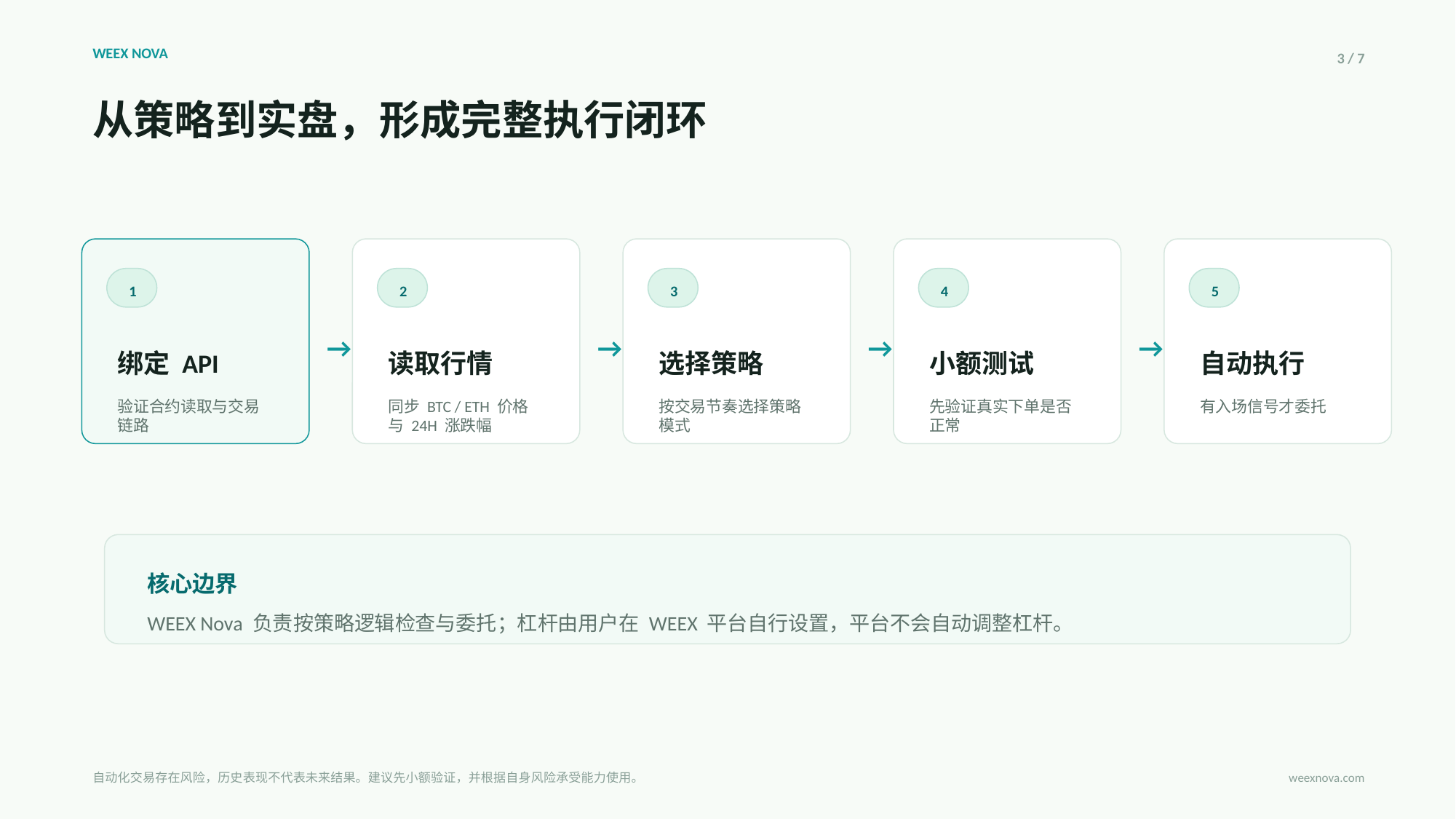

WEEX NOVA
3 / 7
从策略到实盘，形成完整执行闭环

1
2
3
4
5
→
→
→
→
绑定 API
读取行情
选择策略
小额测试
自动执行
验证合约读取与交易链路
同步 BTC / ETH 价格与 24H 涨跌幅
按交易节奏选择策略模式
先验证真实下单是否正常
有入场信号才委托

核心边界
WEEX Nova 负责按策略逻辑检查与委托；杠杆由用户在 WEEX 平台自行设置，平台不会自动调整杠杆。
自动化交易存在风险，历史表现不代表未来结果。建议先小额验证，并根据自身风险承受能力使用。
weexnova.com